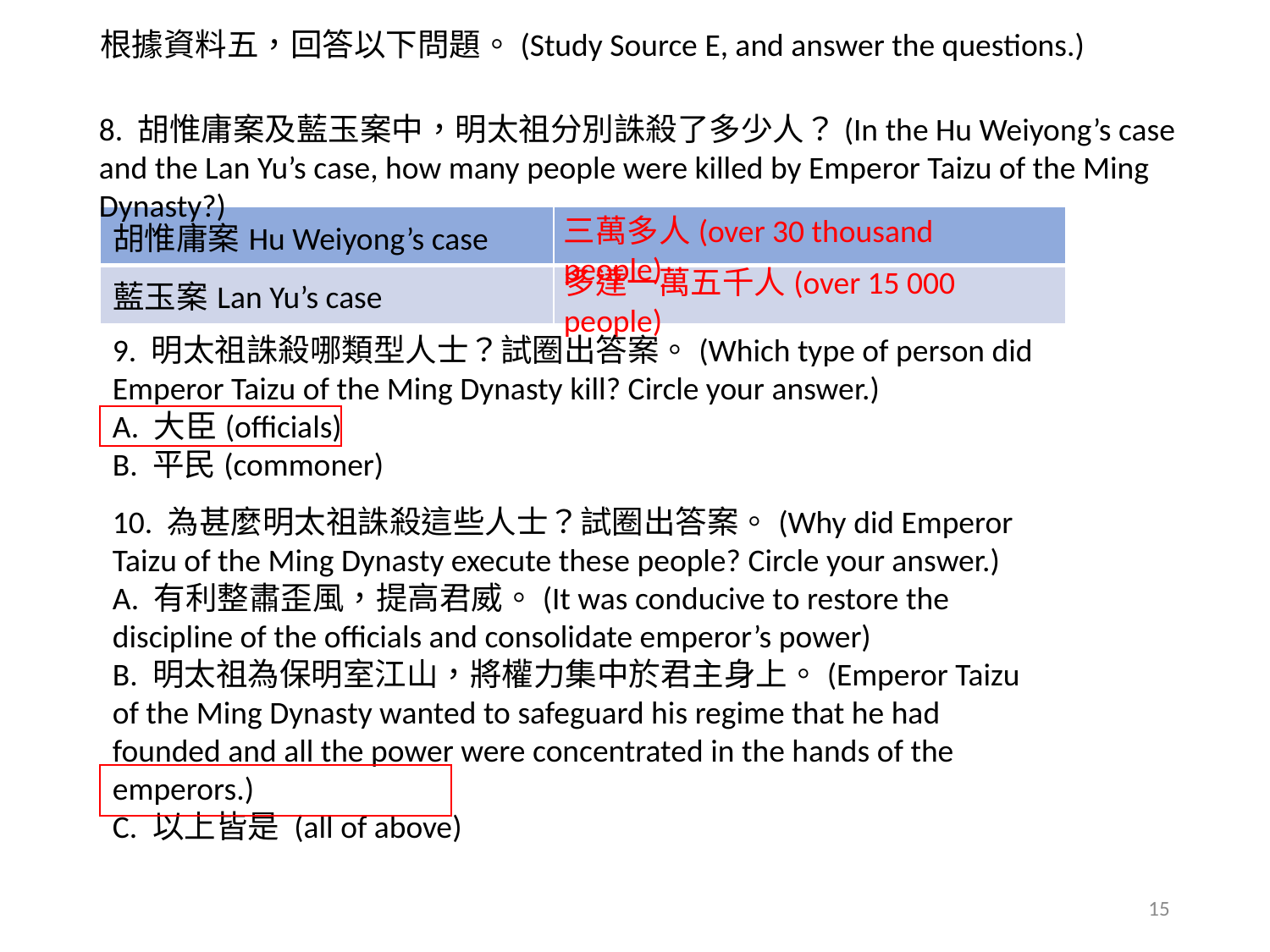

根據資料五，回答以下問題。(Study Source E, and answer the questions.)

8. 胡惟庸案及藍玉案中，明太祖分別誅殺了多少人？(In the Hu Weiyong’s case and the Lan Yu’s case, how many people were killed by Emperor Taizu of the Ming Dynasty?)

三萬多人(over 30 thousand people)
| 胡惟庸案Hu Weiyong’s case |  |
| --- | --- |
| 藍玉案Lan Yu’s case |  |
多達一萬五千人(over 15 000 people)
9. 明太祖誅殺哪類型人士？試圈出答案。(Which type of person did Emperor Taizu of the Ming Dynasty kill? Circle your answer.)
A. 大臣(officials)
B. 平民(commoner)

10. 為甚麼明太祖誅殺這些人士？試圈出答案。(Why did Emperor Taizu of the Ming Dynasty execute these people? Circle your answer.)
A. 有利整肅歪風，提高君威。(It was conducive to restore the discipline of the officials and consolidate emperor’s power)
B. 明太祖為保明室江山，將權力集中於君主身上。(Emperor Taizu of the Ming Dynasty wanted to safeguard his regime that he had founded and all the power were concentrated in the hands of the emperors.)
C. 以上皆是 (all of above)

15